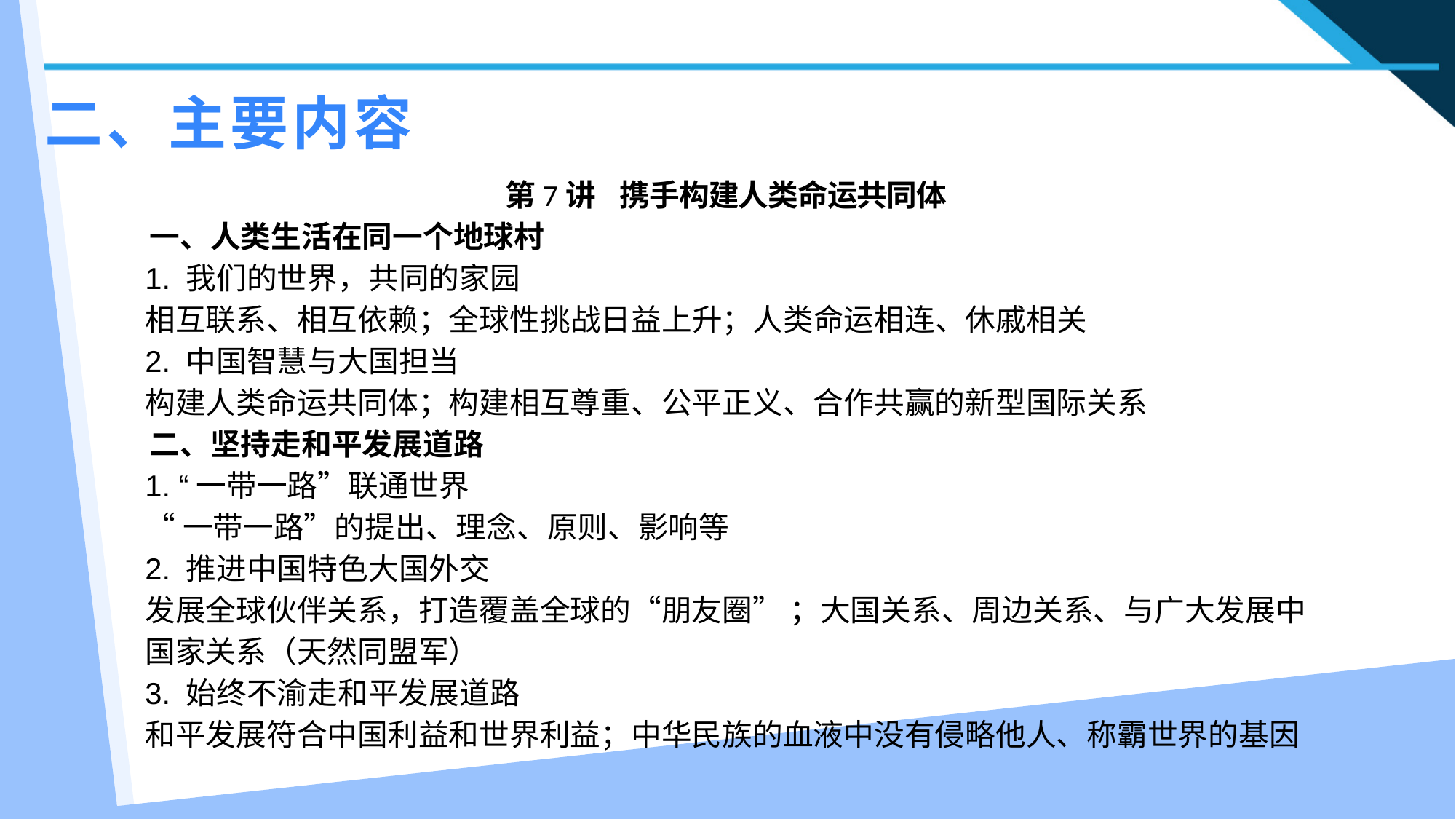

二、主要内容
第7讲    携手构建人类命运共同体
一、人类生活在同一个地球村
1. 我们的世界，共同的家园
相互联系、相互依赖；全球性挑战日益上升；人类命运相连、休戚相关
2. 中国智慧与大国担当
构建人类命运共同体；构建相互尊重、公平正义、合作共赢的新型国际关系
二、坚持走和平发展道路
1. “一带一路”联通世界
“一带一路”的提出、理念、原则、影响等
2. 推进中国特色大国外交
发展全球伙伴关系，打造覆盖全球的“朋友圈” ；大国关系、周边关系、与广大发展中
国家关系（天然同盟军）
3. 始终不渝走和平发展道路
和平发展符合中国利益和世界利益；中华民族的血液中没有侵略他人、称霸世界的基因